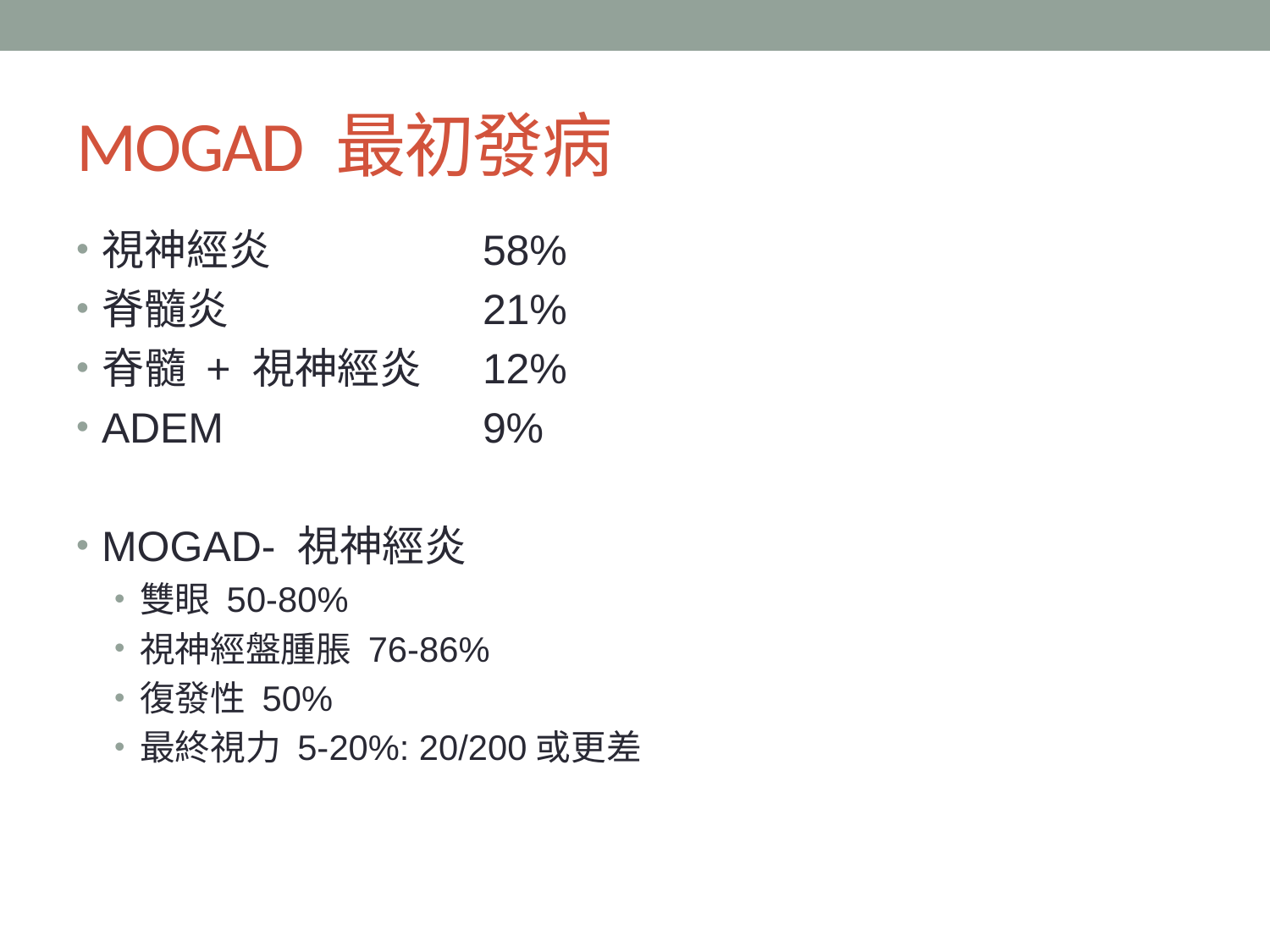

# MOGAD 最初發病
視神經炎		58%
脊髓炎		21%
脊髓 + 視神經炎	12%
ADEM 		9%

MOGAD- 視神經炎
雙眼 50-80%
視神經盤腫脹 76-86%
復發性 50%
最終視力 5-20%: 20/200或更差